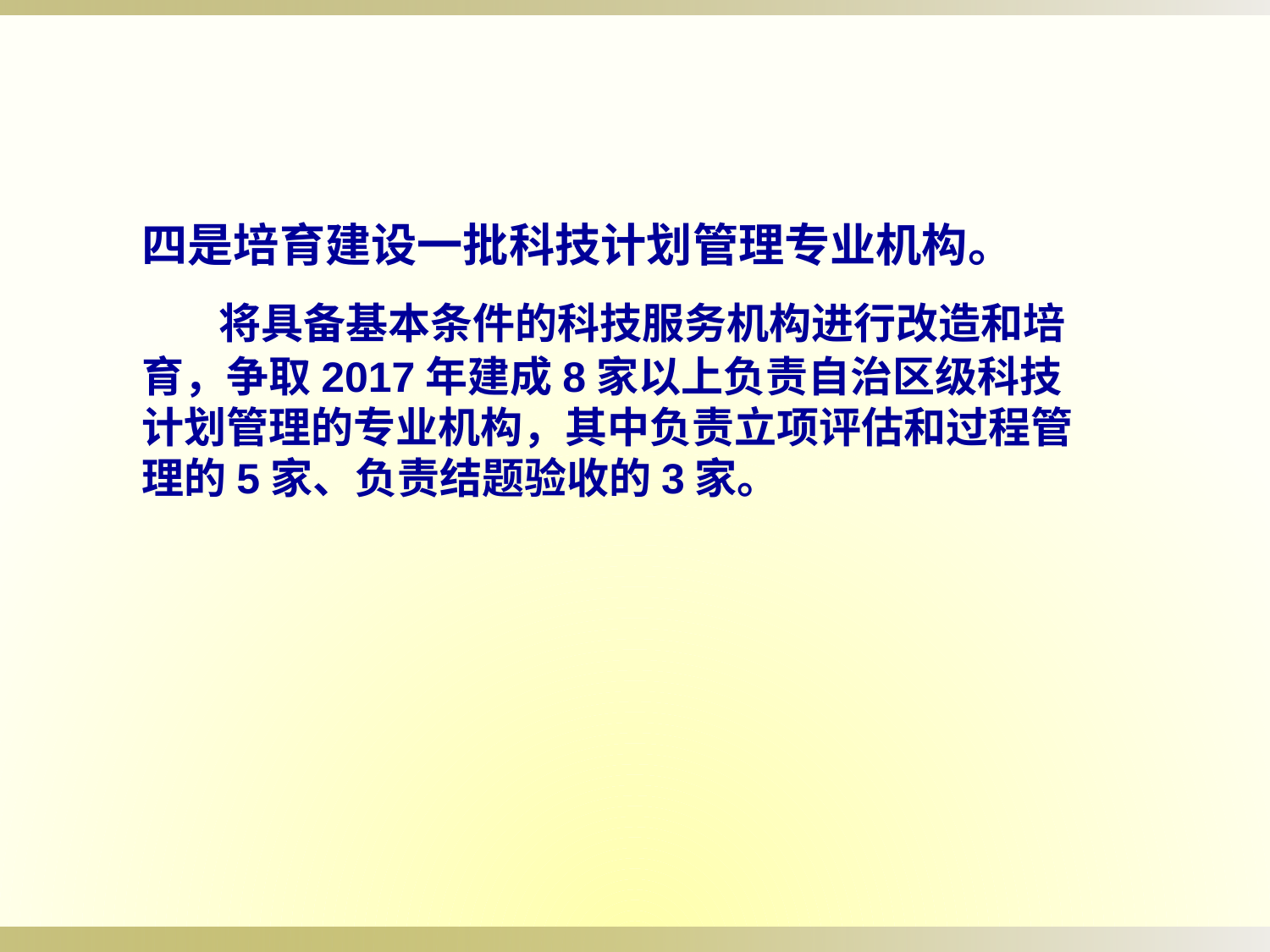

四是培育建设一批科技计划管理专业机构。
     将具备基本条件的科技服务机构进行改造和培育，争取2017年建成8家以上负责自治区级科技计划管理的专业机构，其中负责立项评估和过程管理的5家、负责结题验收的3家。